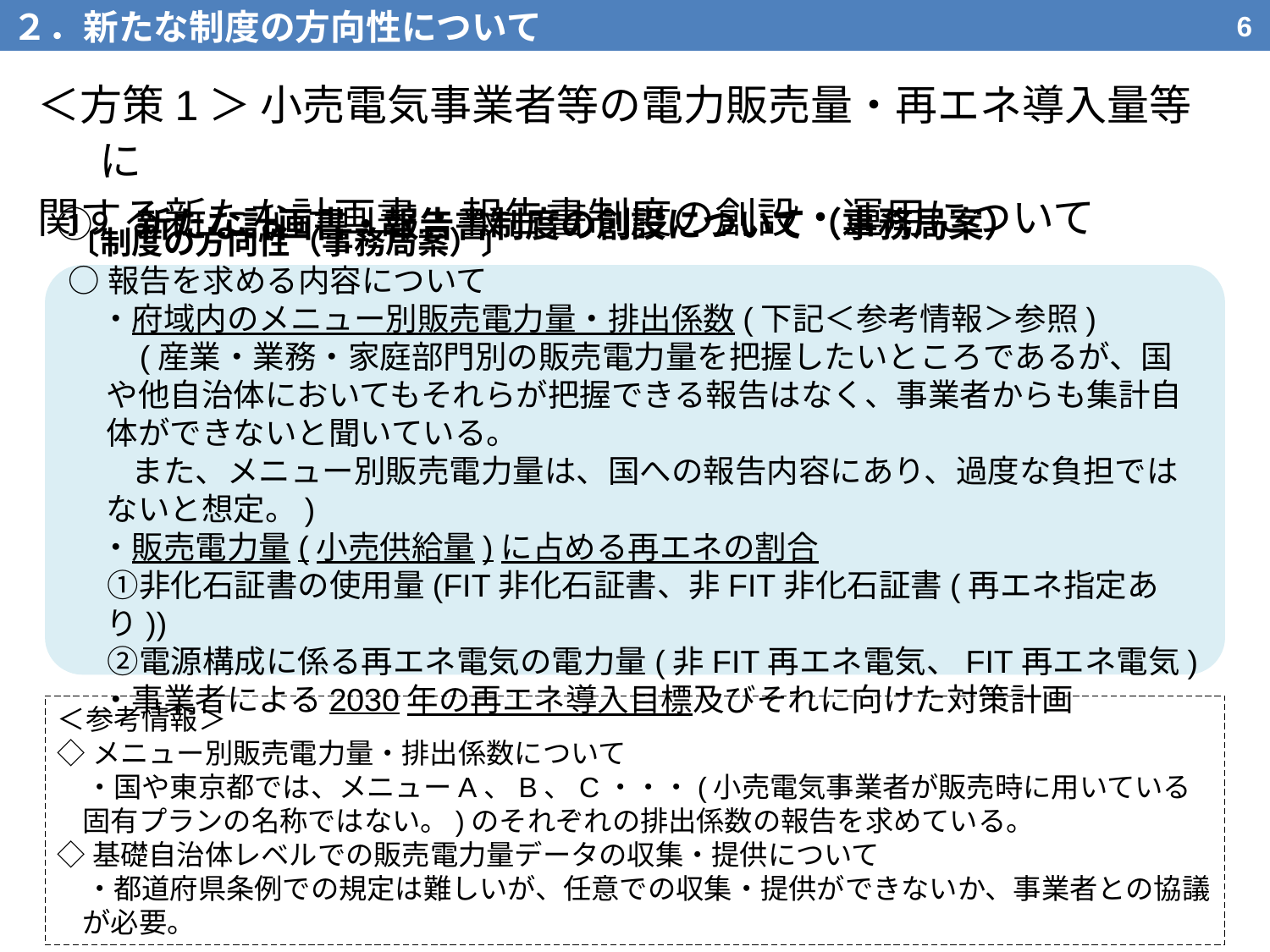

２．新たな制度の方向性について
6
＜方策1＞ 小売電気事業者等の電力販売量・再エネ導入量等に
関する新たな計画書・報告書制度の創設・運用について
①　新たな計画書・報告書制度の創設について（事務局案）
〔制度の方向性（事務局案）〕
○報告を求める内容について
　・府域内のメニュー別販売電力量・排出係数(下記＜参考情報＞参照)
　　(産業・業務・家庭部門別の販売電力量を把握したいところであるが、国や他自治体においてもそれらが把握できる報告はなく、事業者からも集計自体ができないと聞いている。
　　また、メニュー別販売電力量は、国への報告内容にあり、過度な負担ではないと想定。)
　・販売電力量(小売供給量)に占める再エネの割合
　 ①非化石証書の使用量(FIT非化石証書、非FIT非化石証書(再エネ指定あり))
　 ②電源構成に係る再エネ電気の電力量(非FIT再エネ電気、FIT再エネ電気)
　・事業者による2030年の再エネ導入目標及びそれに向けた対策計画
＜参考情報＞
◇メニュー別販売電力量・排出係数について
　・国や東京都では、メニューA、B、C・・・(小売電気事業者が販売時に用いている固有プランの名称ではない。)のそれぞれの排出係数の報告を求めている。
◇基礎自治体レベルでの販売電力量データの収集・提供について
　・都道府県条例での規定は難しいが、任意での収集・提供ができないか、事業者との協議が必要。